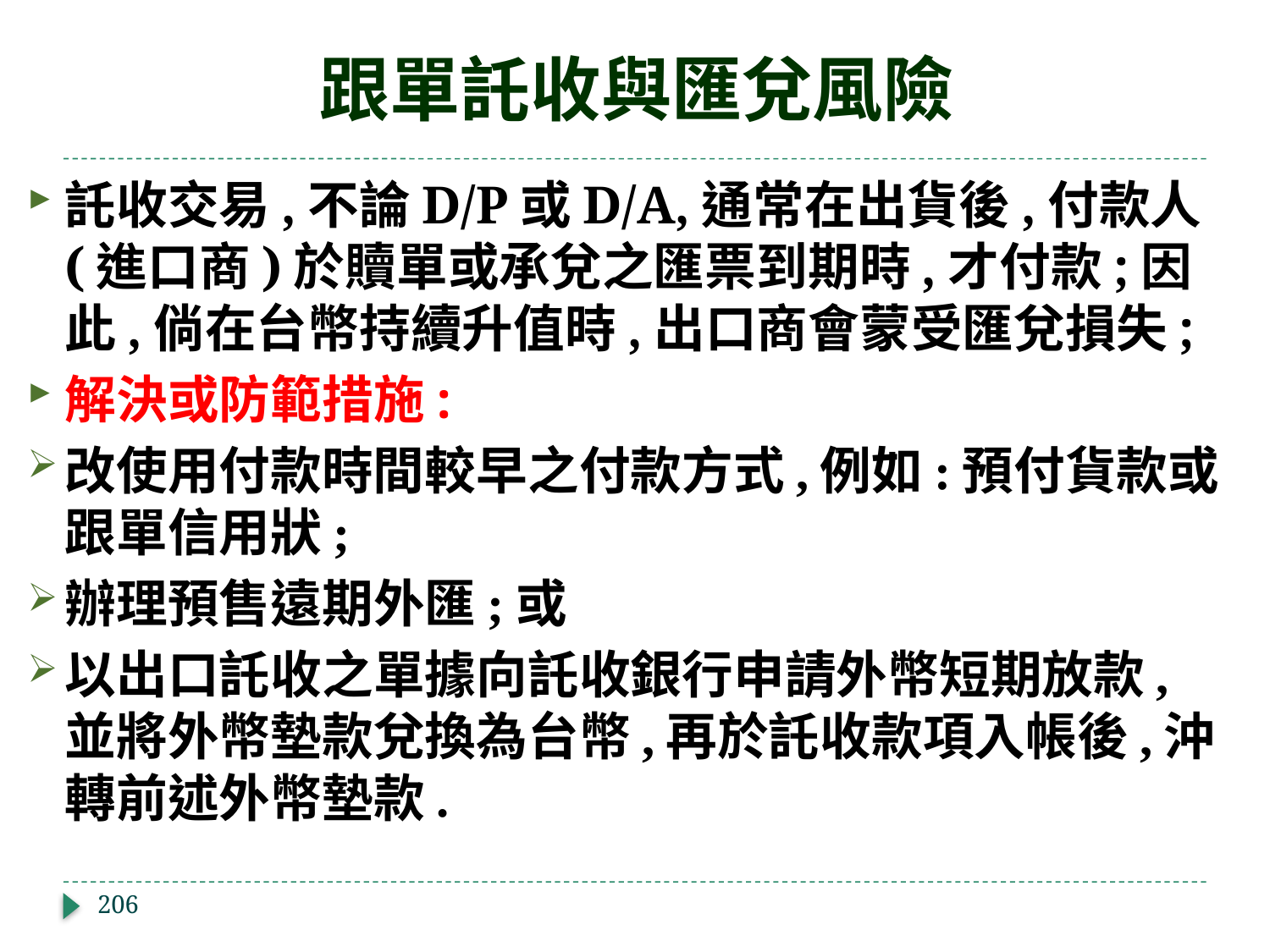

# 跟單託收與匯兌風險
託收交易,不論D/P或D/A,通常在出貨後,付款人(進口商)於贖單或承兌之匯票到期時,才付款;因此,倘在台幣持續升值時,出口商會蒙受匯兌損失;
解決或防範措施:
改使用付款時間較早之付款方式,例如:預付貨款或跟單信用狀;
辦理預售遠期外匯;或
以出口託收之單據向託收銀行申請外幣短期放款,並將外幣墊款兌換為台幣,再於託收款項入帳後,沖轉前述外幣墊款.
206